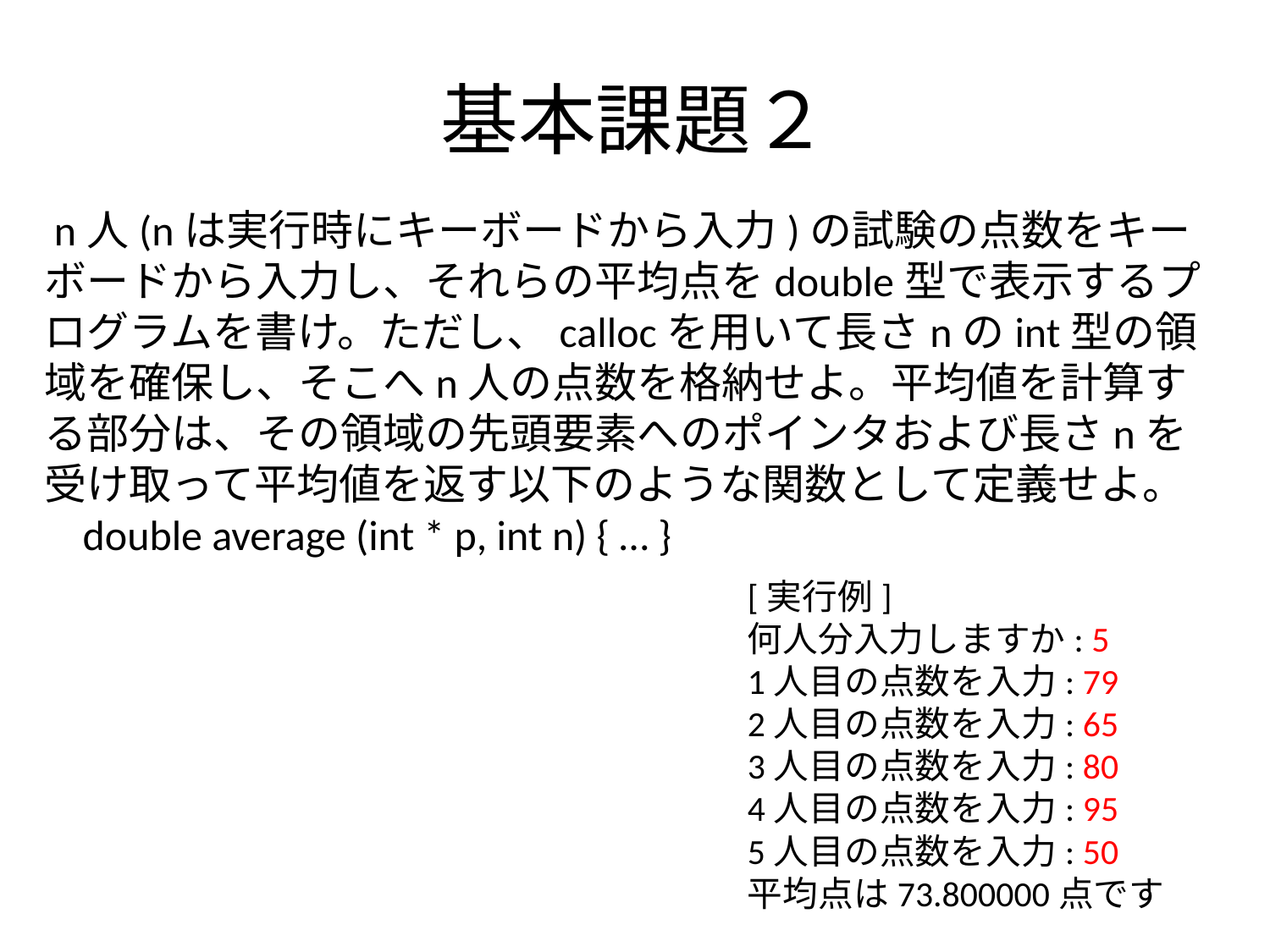

# 基本課題２
 n人(nは実行時にキーボードから入力)の試験の点数をキーボードから入力し、それらの平均点をdouble型で表示するプログラムを書け。ただし、callocを用いて長さnのint型の領域を確保し、そこへn人の点数を格納せよ。平均値を計算する部分は、その領域の先頭要素へのポインタおよび長さnを受け取って平均値を返す以下のような関数として定義せよ。
    double average (int * p, int n) { … }
[実行例]
何人分入力しますか: 5
1人目の点数を入力: 79
2人目の点数を入力: 65
3人目の点数を入力: 80
4人目の点数を入力: 95
5人目の点数を入力: 50
平均点は73.800000点です